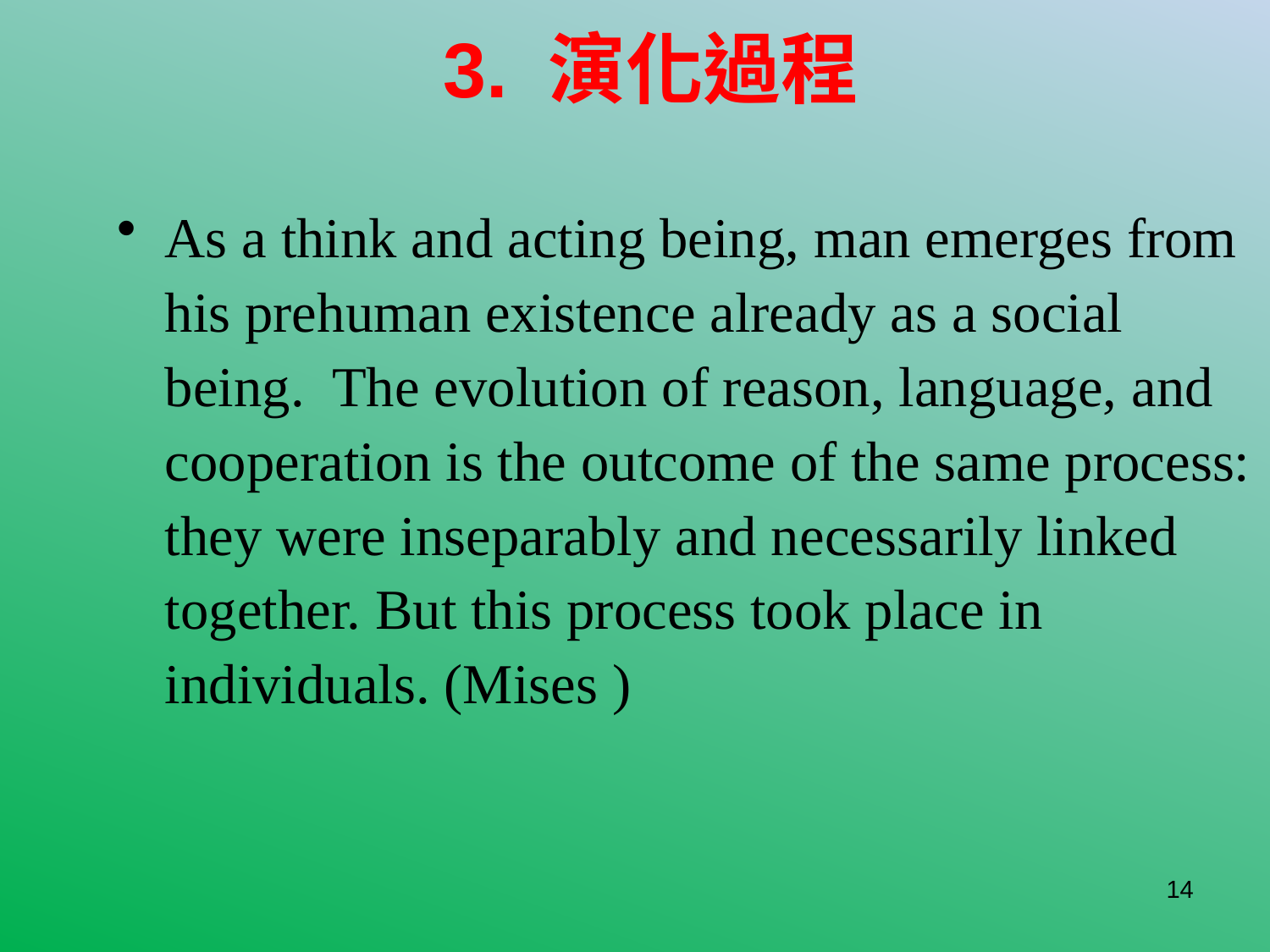

# 3. 演化過程
As a think and acting being, man emerges from his prehuman existence already as a social being.  The evolution of reason, language, and cooperation is the outcome of the same process: they were inseparably and necessarily linked together. But this process took place in individuals. (Mises )
14